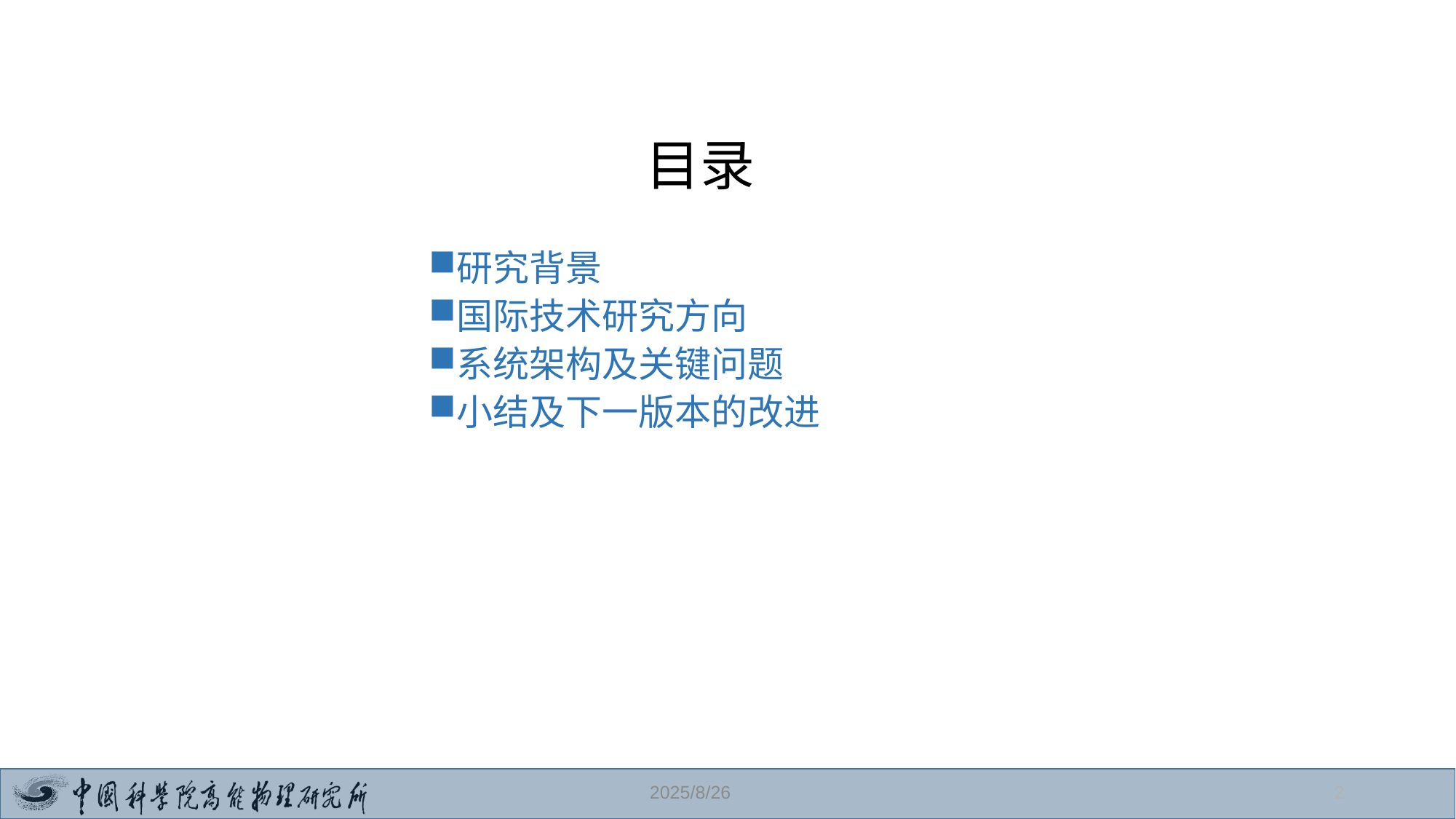

目录
研究背景
国际技术研究方向
系统架构及关键问题
小结及下一版本的改进
2025/8/26
2